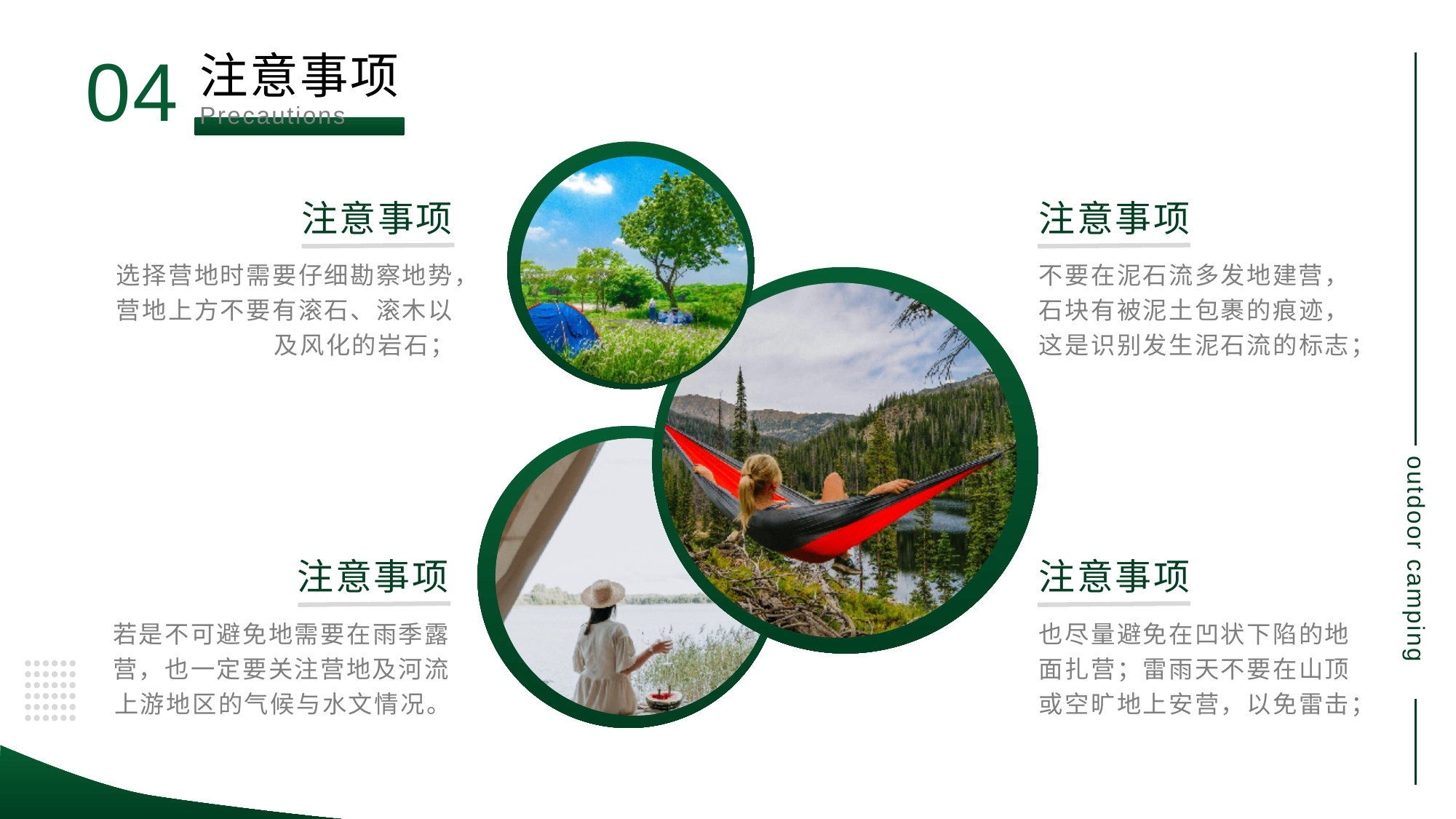

04
注意事项
Precautions

注意事项
注意事项
选择营地时需要仔细勘察地势，营地上方不要有滚石、滚木以及风化的岩石；
不要在泥石流多发地建营，石块有被泥土包裹的痕迹，这是识别发生泥石流的标志；

注意事项
注意事项
若是不可避免地需要在雨季露营，也一定要关注营地及河流上游地区的气候与水文情况。
也尽量避免在凹状下陷的地面扎营；雷雨天不要在山顶或空旷地上安营，以免雷击；